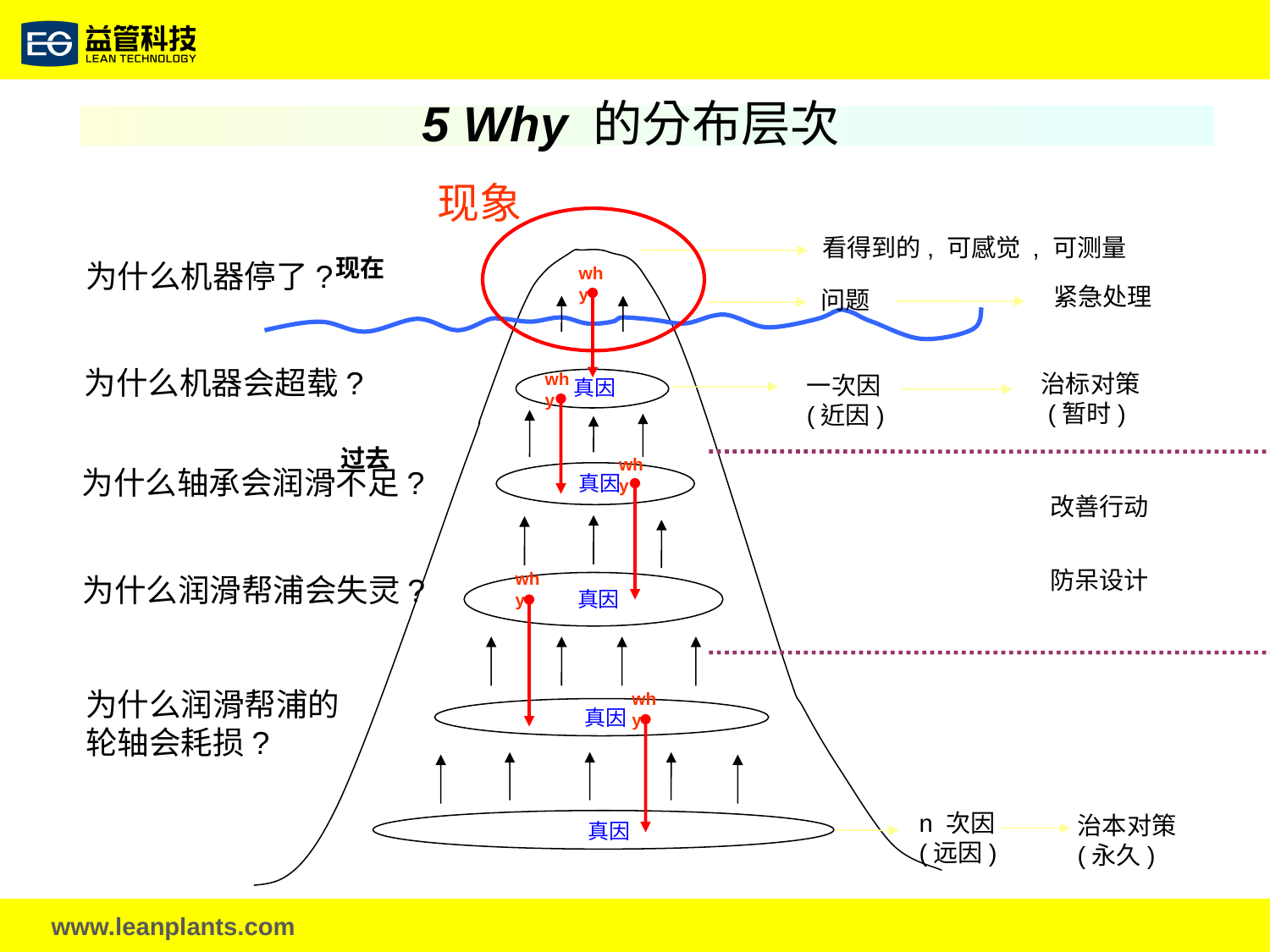

5 Why 的分布层次
现象

看得到的, 可感觉 , 可测量
现在

为什么机器停了?

why

紧急处理
问题

真因

为什么机器会超载?
why

治标对策
 (暂时)
一次因
(近因)

真因
过去
why

为什么轴承会润滑不足?
改善行动

真因
防呆设计
why

为什么润滑帮浦会失灵?

真因

为什么润滑帮浦的
轮轴会耗损?
why

真因
n 次因
(远因)
治本对策
(永久)

18